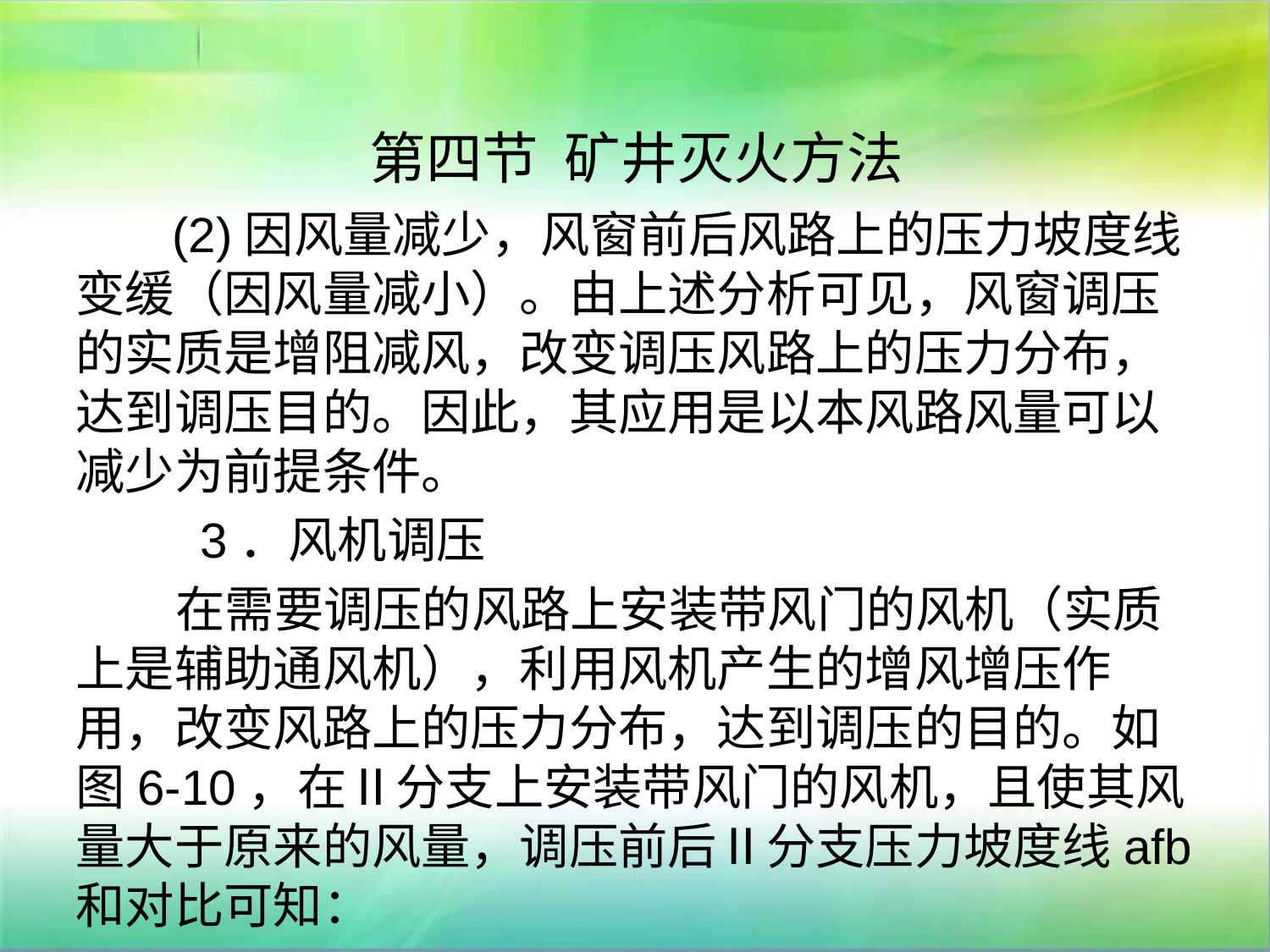

# 第四节  矿井灭火方法
       (2)因风量减少，风窗前后风路上的压力坡度线变缓（因风量减小）。由上述分析可见，风窗调压的实质是增阻减风，改变调压风路上的压力分布，达到调压目的。因此，其应用是以本风路风量可以减少为前提条件。
         3．风机调压
        在需要调压的风路上安装带风门的风机（实质上是辅助通风机），利用风机产生的增风增压作用，改变风路上的压力分布，达到调压的目的。如图6-10，在Ⅱ分支上安装带风门的风机，且使其风量大于原来的风量，调压前后Ⅱ分支压力坡度线afb和对比可知：